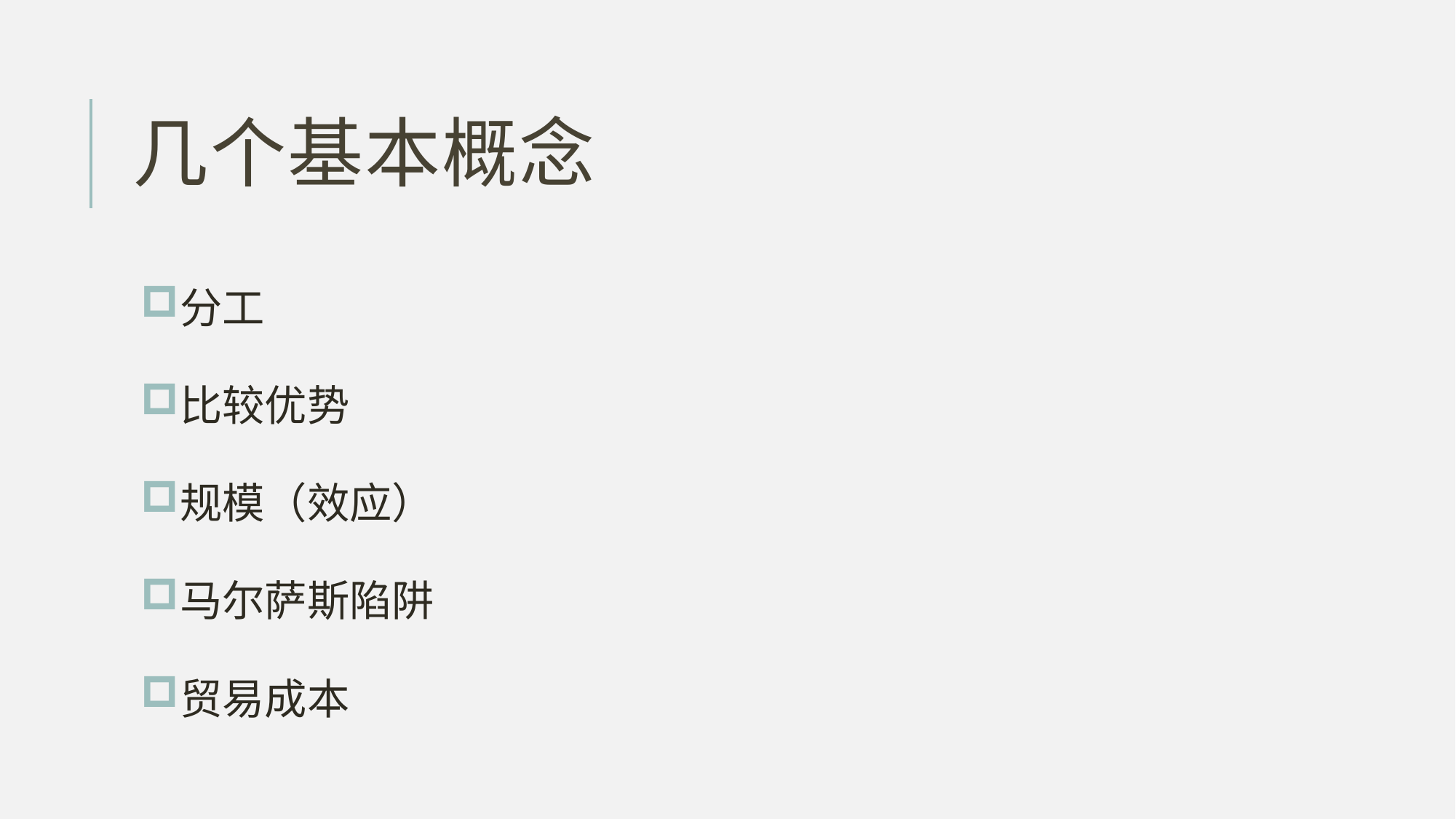

# 几个基本概念
分工
比较优势
规模（效应）
马尔萨斯陷阱
贸易成本